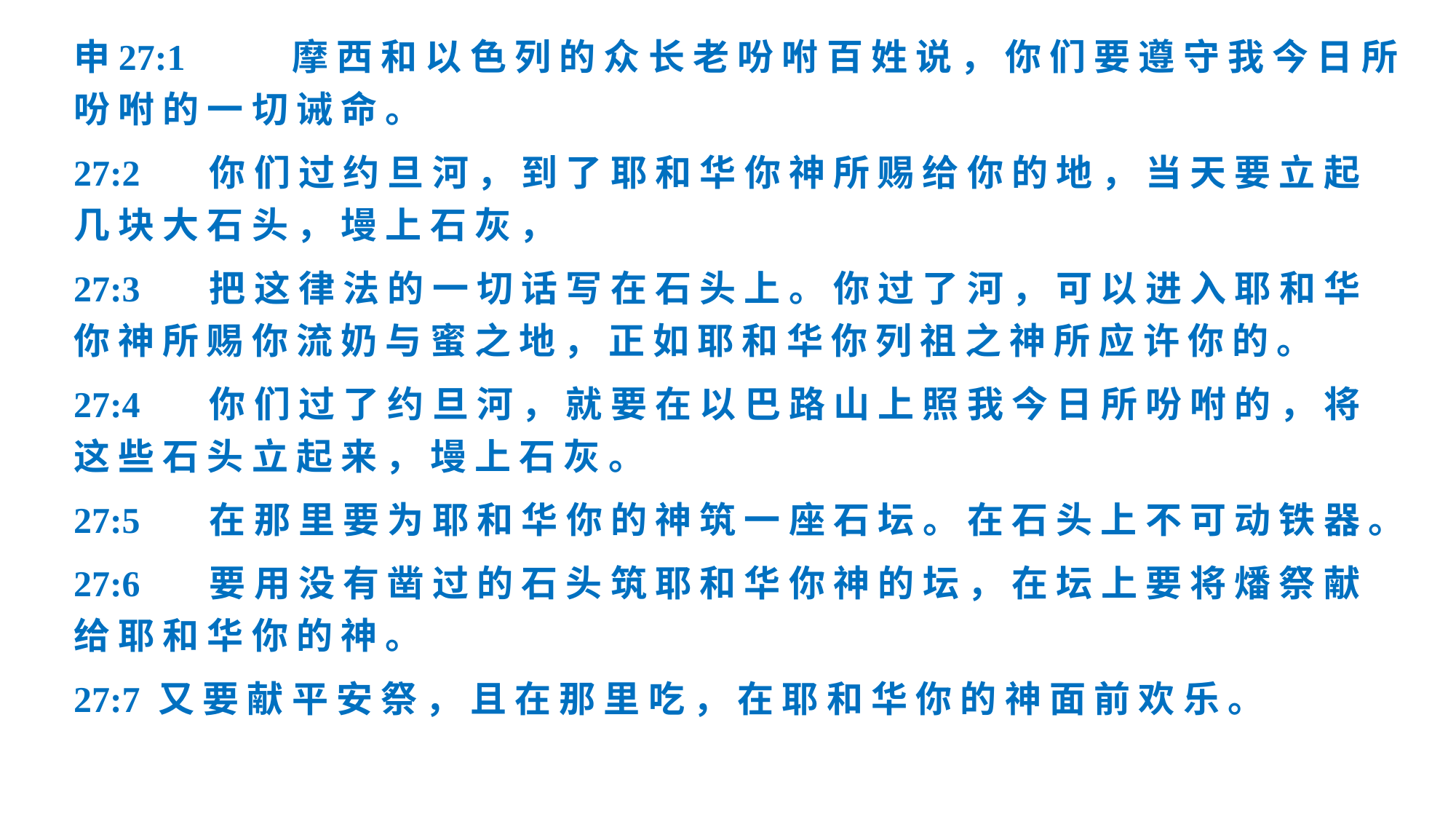

申27:1	摩 西 和 以 色 列 的 众 长 老 吩 咐 百 姓 说 ， 你 们 要 遵 守 我 今 日 所 吩 咐 的 一 切 诫 命 。
27:2	  你 们 过 约 旦 河 ， 到 了 耶 和 华 你 神 所 赐 给 你 的 地 ， 当 天 要 立 起 几 块 大 石 头 ， 墁 上 石 灰 ，
27:3	  把 这 律 法 的 一 切 话 写 在 石 头 上 。 你 过 了 河 ， 可 以 进 入 耶 和 华 你 神 所 赐 你 流 奶 与 蜜 之 地 ， 正 如 耶 和 华 你 列 祖 之 神 所 应 许 你 的 。
27:4	  你 们 过 了 约 旦 河 ， 就 要 在 以 巴 路 山 上 照 我 今 日 所 吩 咐 的 ， 将 这 些 石 头 立 起 来 ， 墁 上 石 灰 。
27:5	  在 那 里 要 为 耶 和 华 你 的 神 筑 一 座 石 坛 。 在 石 头 上 不 可 动 铁 器 。
27:6	  要 用 没 有 凿 过 的 石 头 筑 耶 和 华 你 神 的 坛 ， 在 坛 上 要 将 燔 祭 献 给 耶 和 华 你 的 神 。
27:7 又 要 献 平 安 祭 ， 且 在 那 里 吃 ， 在 耶 和 华 你 的 神 面 前 欢 乐 。